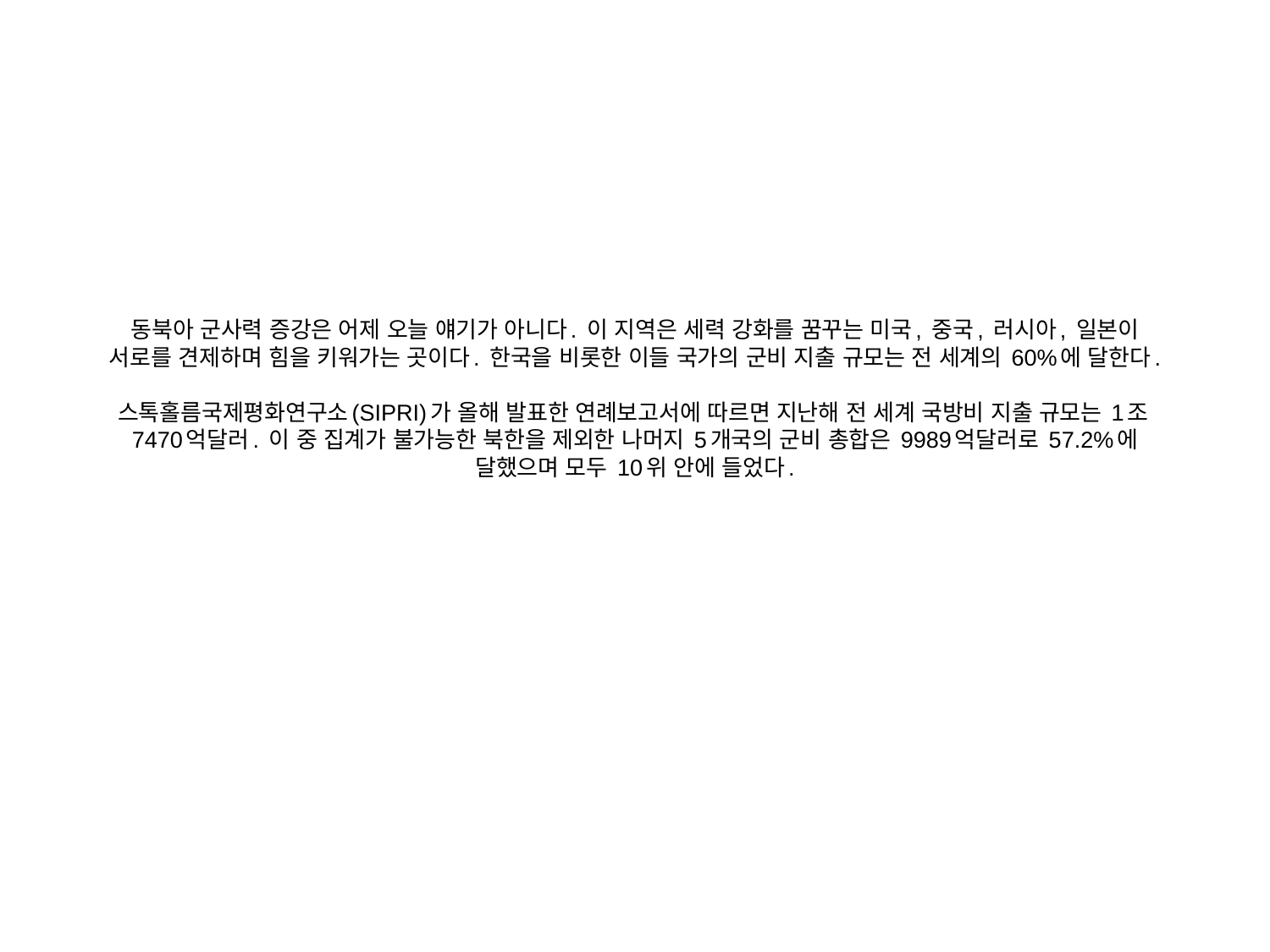

# 동북아 군사력 증강은 어제 오늘 얘기가 아니다. 이 지역은 세력 강화를 꿈꾸는 미국, 중국, 러시아, 일본이 서로를 견제하며 힘을 키워가는 곳이다. 한국을 비롯한 이들 국가의 군비 지출 규모는 전 세계의 60%에 달한다. 스톡홀름국제평화연구소(SIPRI)가 올해 발표한 연례보고서에 따르면 지난해 전 세계 국방비 지출 규모는 1조7470억달러. 이 중 집계가 불가능한 북한을 제외한 나머지 5개국의 군비 총합은 9989억달러로 57.2%에 달했으며 모두 10위 안에 들었다.